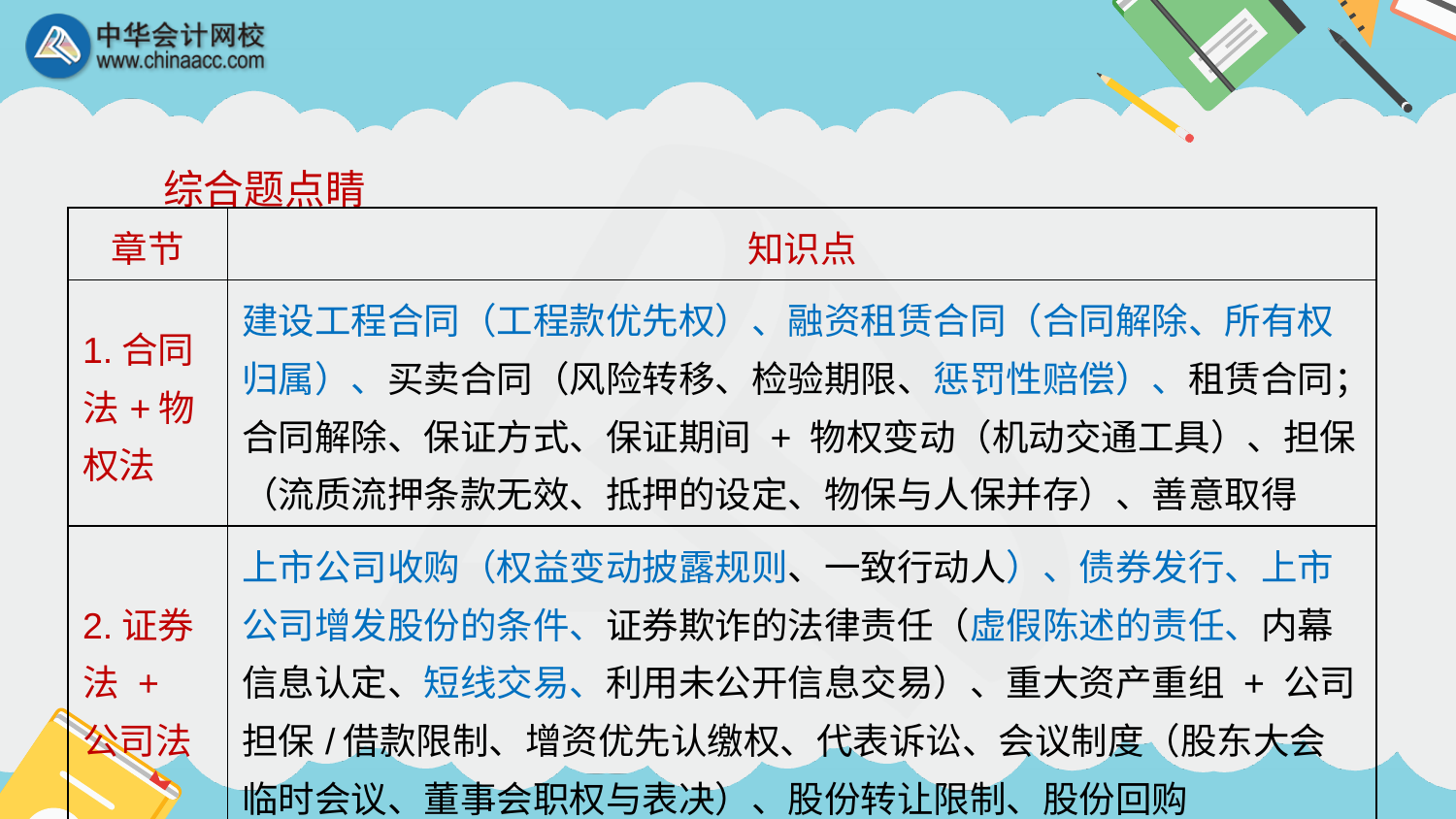

综合题点睛
| 章节 | 知识点 |
| --- | --- |
| 1.合同法+物权法 | 建设工程合同（工程款优先权）、融资租赁合同（合同解除、所有权归属）、买卖合同（风险转移、检验期限、惩罚性赔偿）、租赁合同；合同解除、保证方式、保证期间 + 物权变动（机动交通工具）、担保（流质流押条款无效、抵押的设定、物保与人保并存）、善意取得 |
| 2.证券法 + 公司法 | 上市公司收购（权益变动披露规则、一致行动人）、债券发行、上市公司增发股份的条件、证券欺诈的法律责任（虚假陈述的责任、内幕信息认定、短线交易、利用未公开信息交易）、重大资产重组 + 公司担保/借款限制、增资优先认缴权、代表诉讼、会议制度（股东大会临时会议、董事会职权与表决）、股份转让限制、股份回购 |